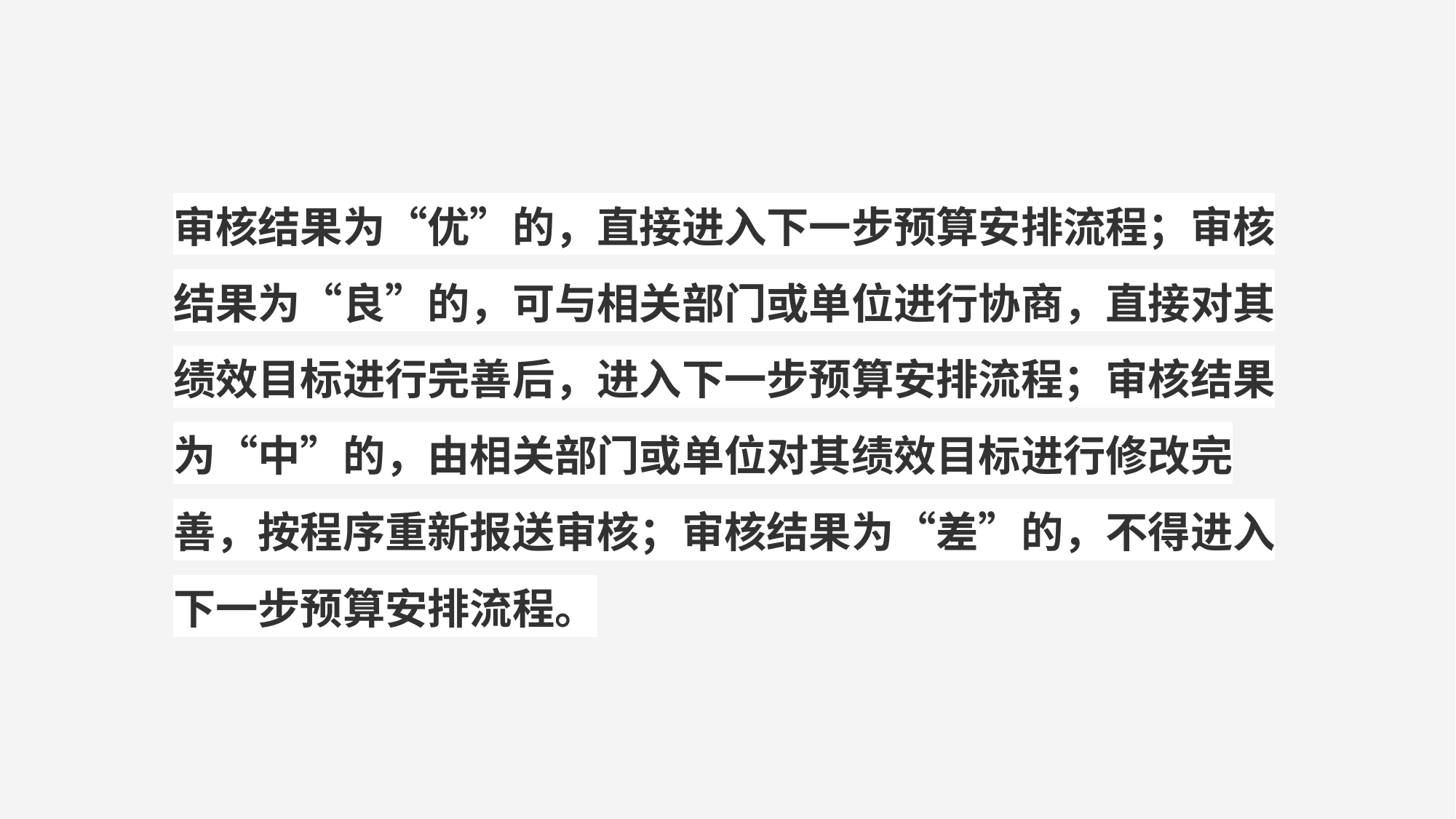

审核结果为“优”的，直接进入下一步预算安排流程；审核结果为“良”的，可与相关部门或单位进行协商，直接对其绩效目标进行完善后，进入下一步预算安排流程；审核结果为“中”的，由相关部门或单位对其绩效目标进行修改完善，按程序重新报送审核；审核结果为“差”的，不得进入下一步预算安排流程。